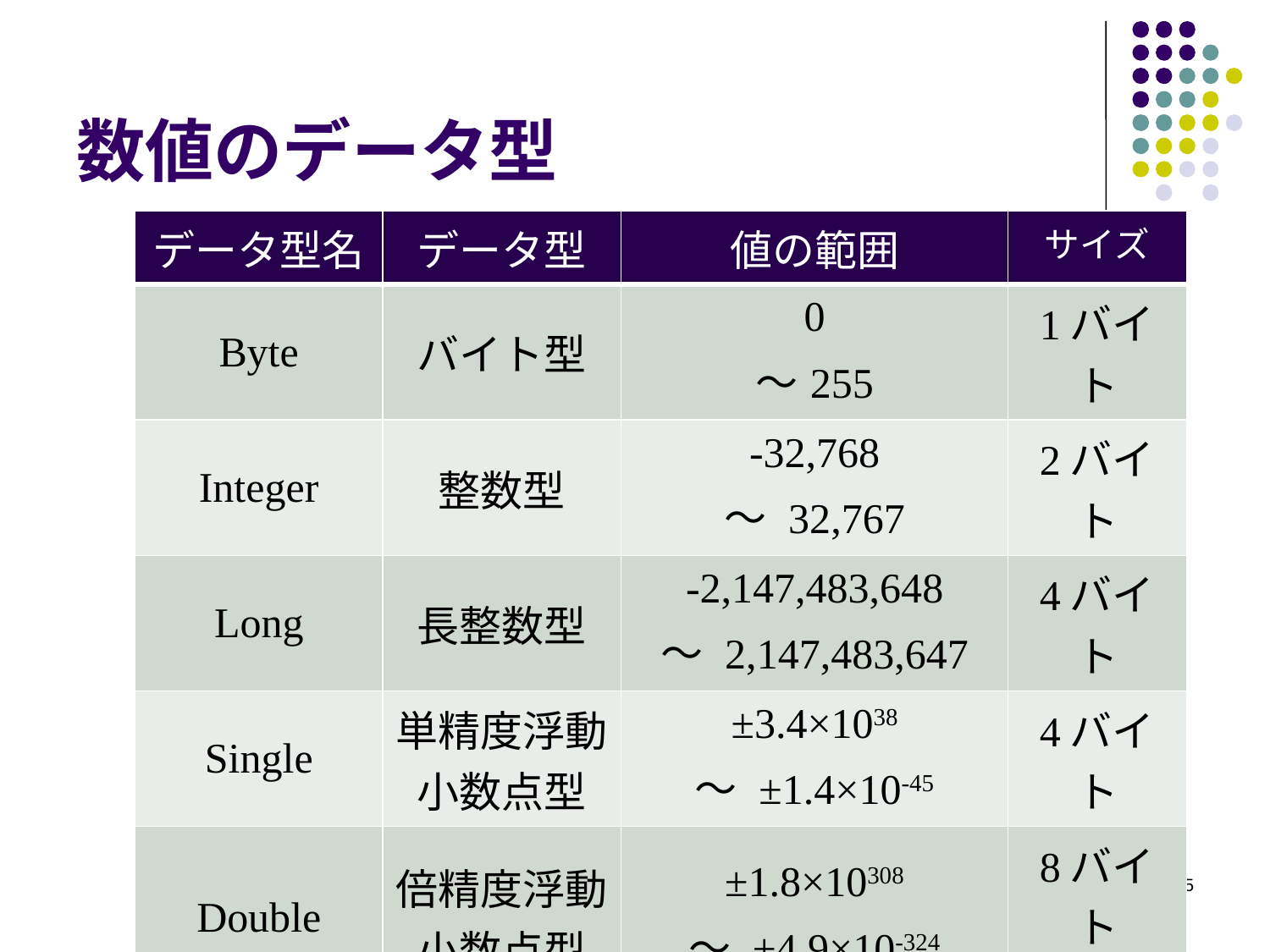

# 数値のデータ型
| データ型名 | データ型 | 値の範囲 | サイズ |
| --- | --- | --- | --- |
| Byte | バイト型 | 0 ～255 | 1バイト |
| Integer | 整数型 | -32,768 ～ 32,767 | 2バイト |
| Long | 長整数型 | -2,147,483,648 ～ 2,147,483,647 | 4バイト |
| Single | 単精度浮動小数点型 | ±3.4×1038 ～ ±1.4×10-45 | 4バイト |
| Double | 倍精度浮動小数点型 | ±1.8×10308 ～ ±4.9×10-324 | 8バイト |
25